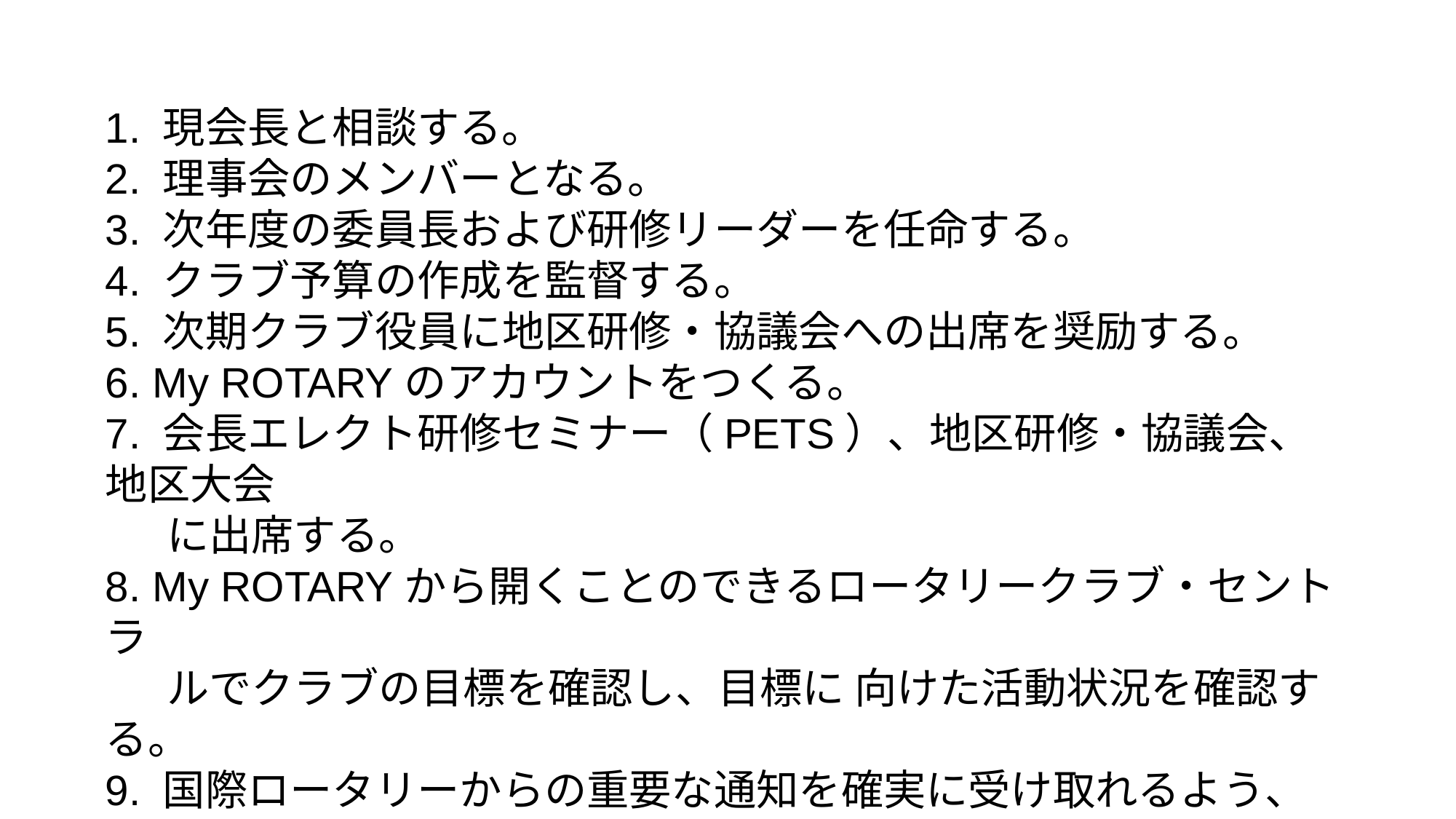

1. 現会長と相談する。
2. 理事会のメンバーとなる。
3. 次年度の委員長および研修リーダーを任命する。
4. クラブ予算の作成を監督する。
5. 次期クラブ役員に地区研修・協議会への出席を奨励する。
6. My ROTARYのアカウントをつくる。
7. 会長エレクト研修セミナー（PETS）、地区研修・協議会、地区大会
　  に出席する。
8. My ROTARYから開くことのできるロータリークラブ・セントラ
　  ルでクラブの目標を確認し、目標に 向けた活動状況を確認する。
9. 国際ロータリーからの重要な通知を確実に受け取れるよう、My
　  ROTARYを通じてクラブ役員を 報告する。